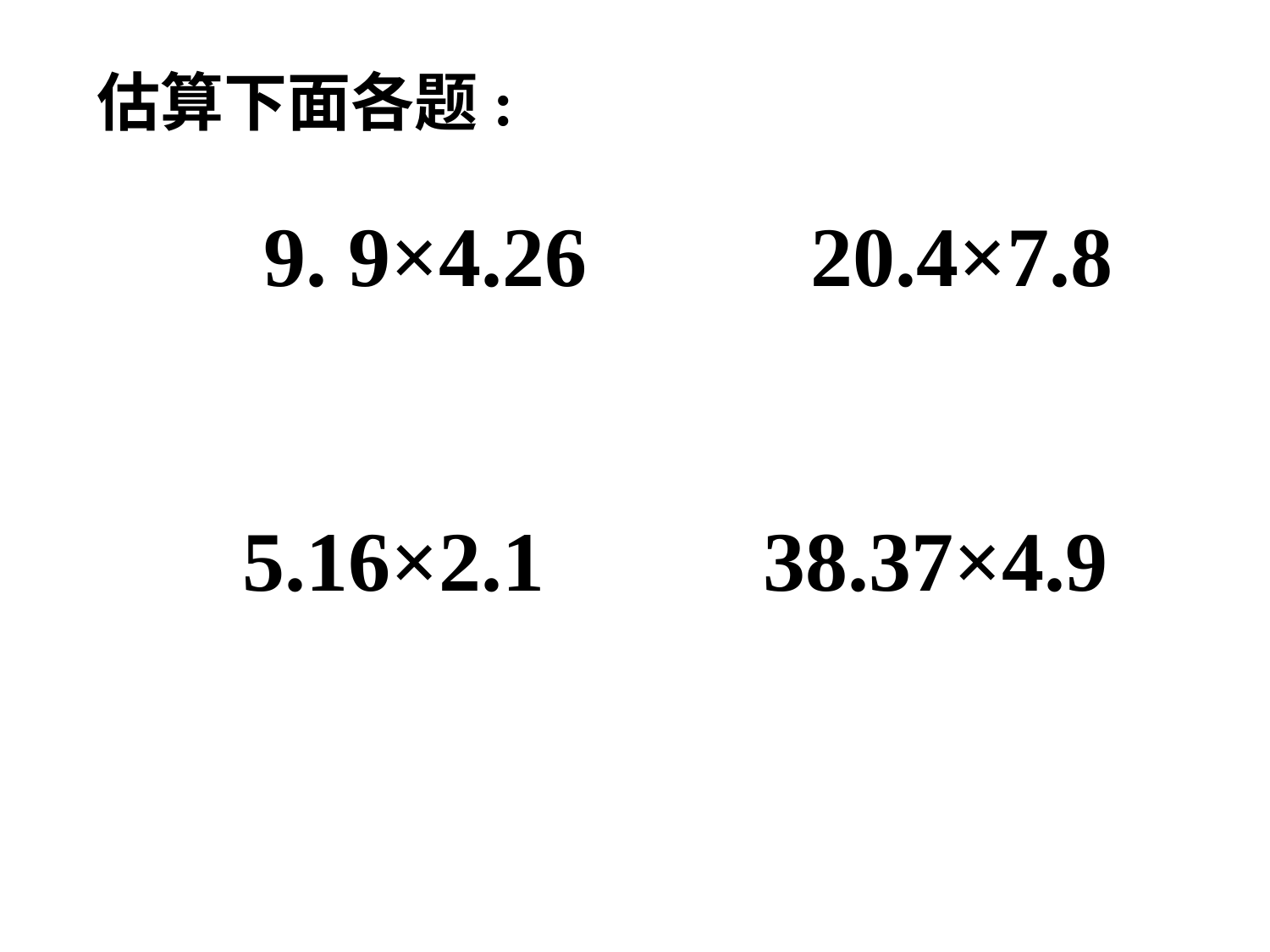

估算下面各题:
           9. 9×4.26          20.4×7.8

    5.16×2.1          38.37×4.9